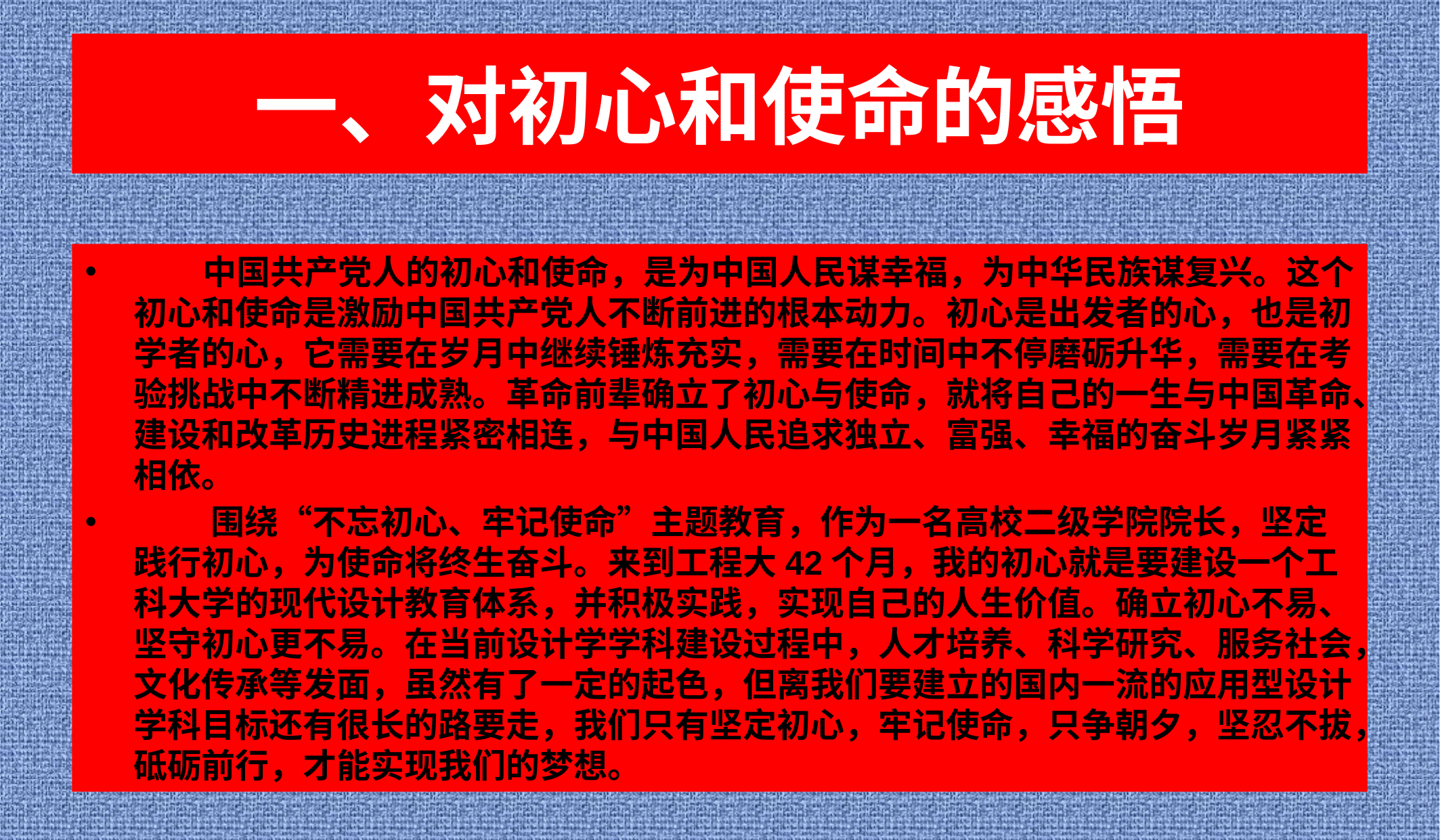

# 一、对初心和使命的感悟
        中国共产党人的初心和使命，是为中国人民谋幸福，为中华民族谋复兴。这个初心和使命是激励中国共产党人不断前进的根本动力。初心是出发者的心，也是初学者的心，它需要在岁月中继续锤炼充实，需要在时间中不停磨砺升华，需要在考验挑战中不断精进成熟。革命前辈确立了初心与使命，就将自己的一生与中国革命、建设和改革历史进程紧密相连，与中国人民追求独立、富强、幸福的奋斗岁月紧紧相依。
         围绕“不忘初心、牢记使命”主题教育，作为一名高校二级学院院长，坚定践行初心，为使命将终生奋斗。来到工程大42个月，我的初心就是要建设一个工科大学的现代设计教育体系，并积极实践，实现自己的人生价值。确立初心不易、坚守初心更不易。在当前设计学学科建设过程中，人才培养、科学研究、服务社会，文化传承等发面，虽然有了一定的起色，但离我们要建立的国内一流的应用型设计学科目标还有很长的路要走，我们只有坚定初心，牢记使命，只争朝夕，坚忍不拔，砥砺前行，才能实现我们的梦想。